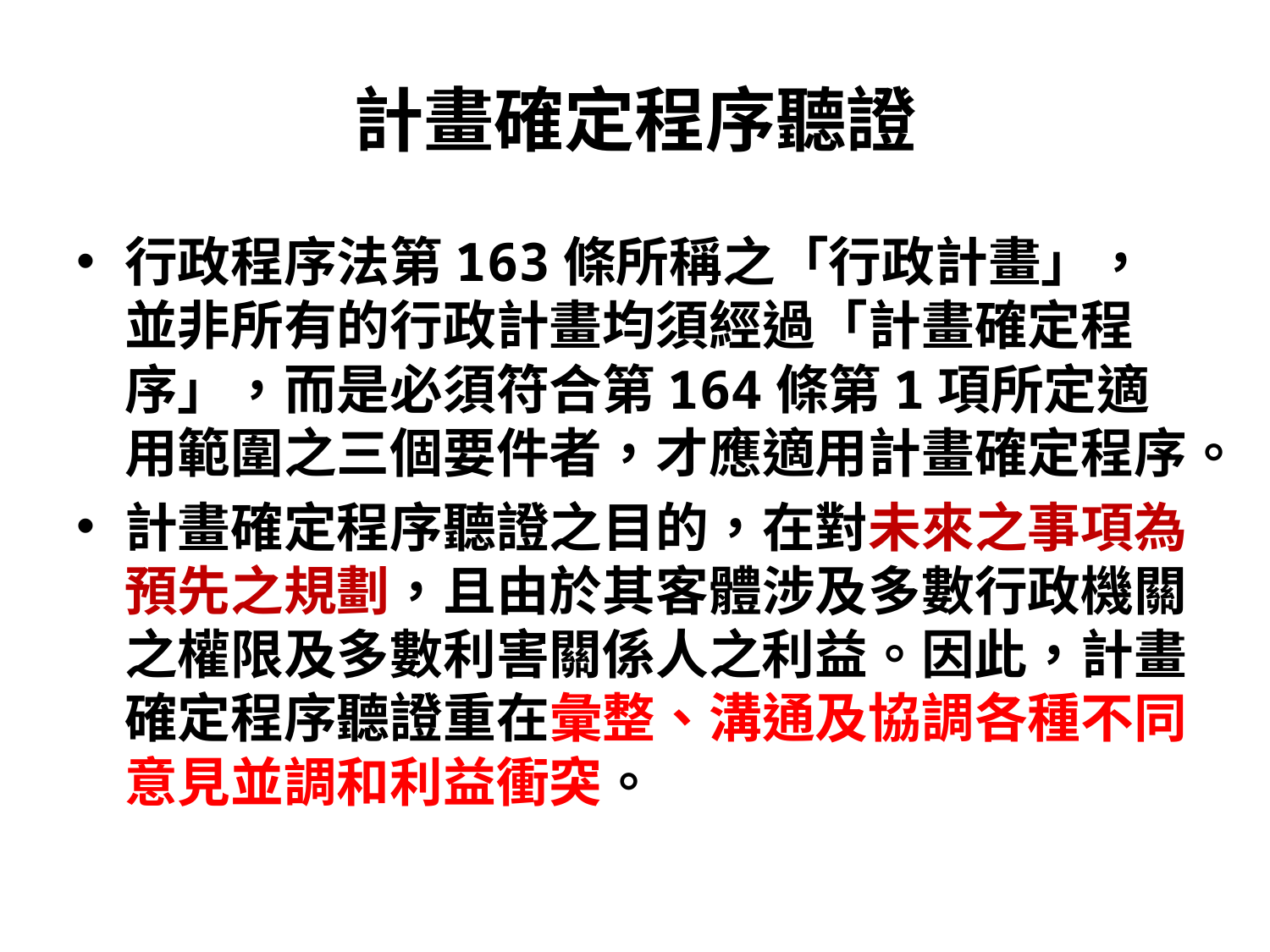

# 計畫確定程序聽證
行政程序法第163條所稱之「行政計畫」，並非所有的行政計畫均須經過「計畫確定程序」，而是必須符合第164條第1項所定適用範圍之三個要件者，才應適用計畫確定程序。
計畫確定程序聽證之目的，在對未來之事項為預先之規劃，且由於其客體涉及多數行政機關之權限及多數利害關係人之利益。因此，計畫確定程序聽證重在彙整、溝通及協調各種不同意見並調和利益衝突。